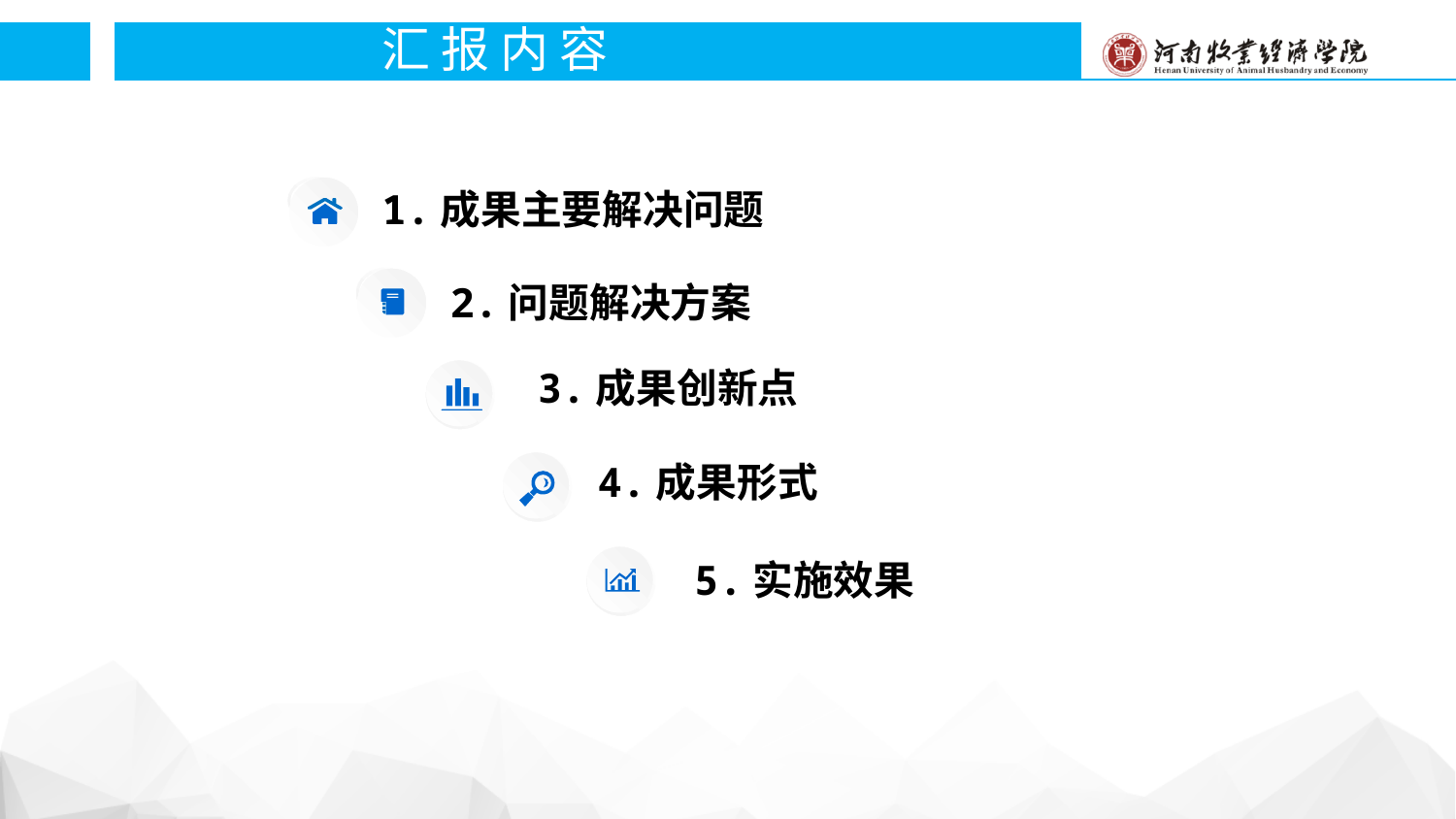

汇 报 内 容

1.成果主要解决问题

2.问题解决方案
3.成果创新点

4.成果形式

     5.实施效果